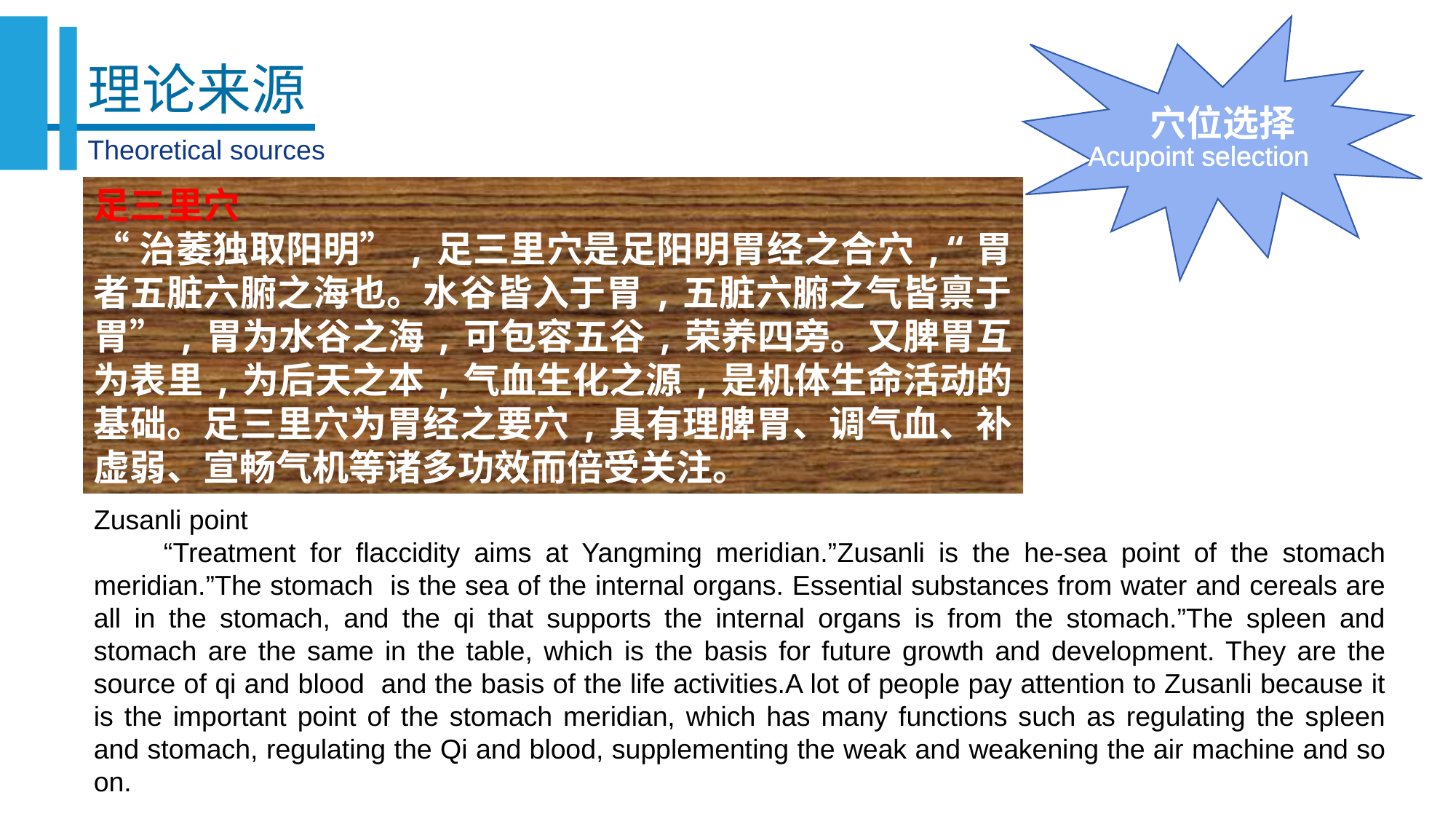

穴位选择

理论来源
Theoretical sources

Acupoint selection
足三里穴
“治萎独取阳明”,足三里穴是足阳明胃经之合穴,“胃者五脏六腑之海也。水谷皆入于胃,五脏六腑之气皆禀于胃”,胃为水谷之海,可包容五谷,荣养四旁。又脾胃互为表里,为后天之本,气血生化之源,是机体生命活动的基础。足三里穴为胃经之要穴,具有理脾胃、调气血、补虚弱、宣畅气机等诸多功效而倍受关注。
天有
三宝
Zusanli point
     “Treatment for flaccidity aims at Yangming meridian.”Zusanli is the he-sea point of the stomach meridian.”The stomach  is the sea of the internal organs. Essential substances from water and cereals are all in the stomach, and the qi that supports the internal organs is from the stomach.”The spleen and stomach are the same in the table, which is the basis for future growth and development. They are the source of qi and blood  and the basis of the life activities.A lot of people pay attention to Zusanli because it is the important point of the stomach meridian, which has many functions such as regulating the spleen and stomach, regulating the Qi and blood, supplementing the weak and weakening the air machine and so on.